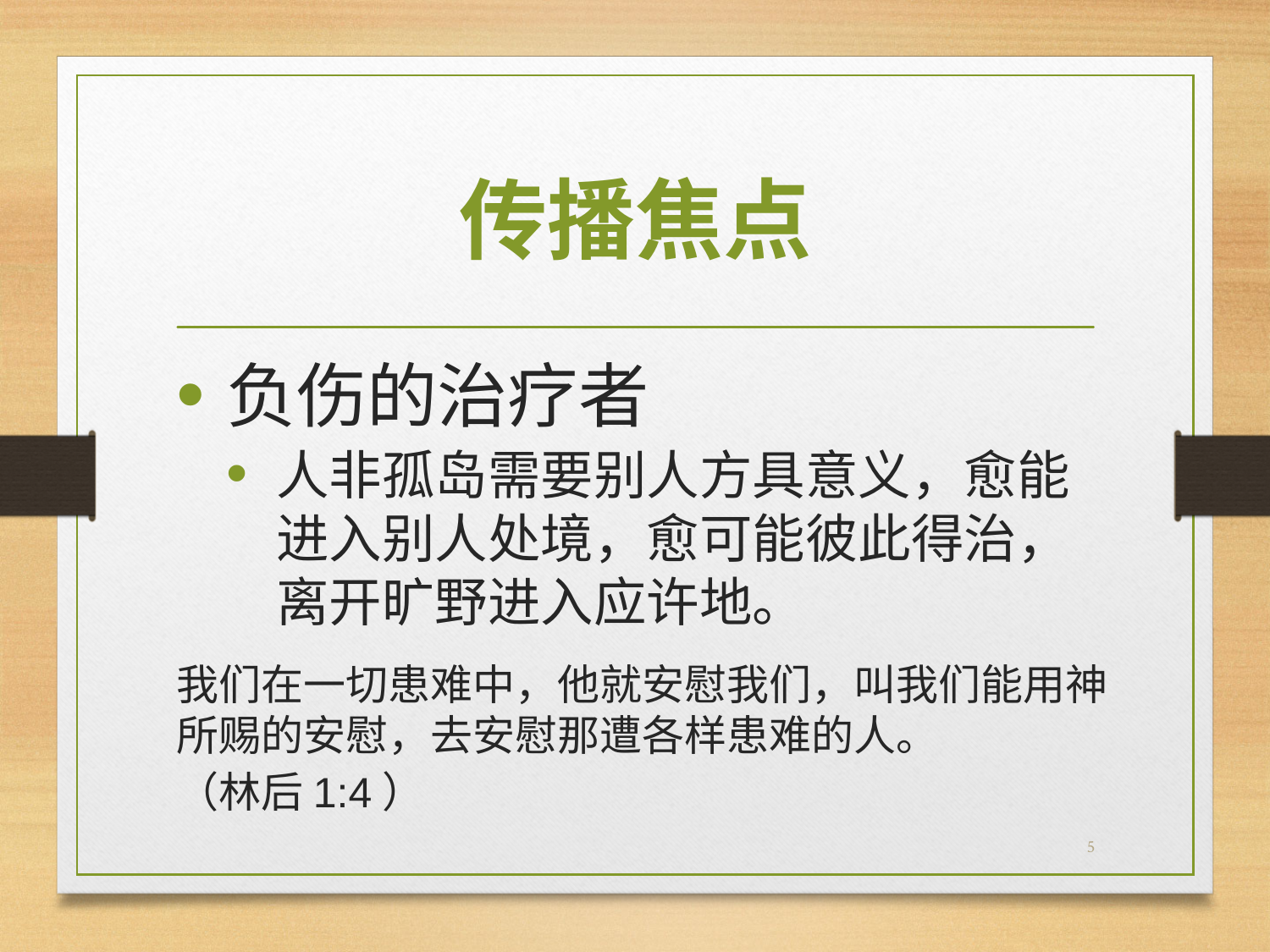

# 传播焦点
负伤的治疗者
人非孤岛需要别人方具意义，愈能进入别人处境，愈可能彼此得治，离开旷野进入应许地。
我们在一切患难中，他就安慰我们，叫我们能用神所赐的安慰，去安慰那遭各样患难的人。
（林后1:4）
5